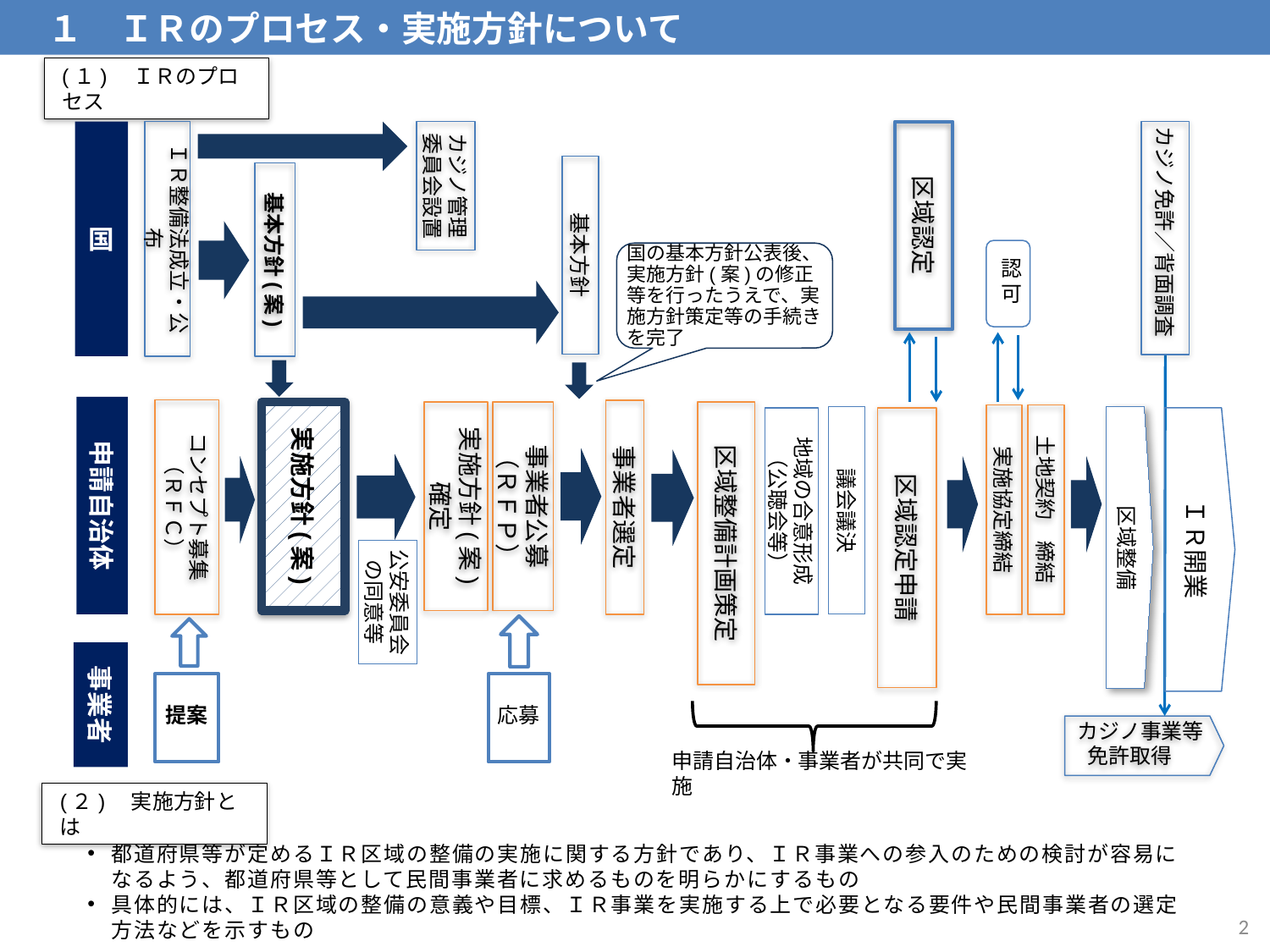

１　ＩＲのプロセス・実施方針について

(１)　ＩＲのプロセス
カジノ管理
委員会設置
区域認定
カジノ免許／背面調査
国
ＩＲ整備法成立・公布
基本方針
基本方針(案)

認
可
国の基本方針公表後、実施方針(案)の修正等を行ったうえで、実施方針策定等の手続きを完了

申請自治体
コンセプト募集
（ＲＦＣ）
事業者選定
事業者公募
（ＲＦＰ）
区域整備計画策定
実施方針(案)
確定
実施方針(案)
実施協定締結
土地契約　締結
議会議決
区域整備
地域の合意形成
（公聴会等）
区域認定申請

ＩＲ開業

公安委員会
の同意等

事業者
応募
提案

カジノ事業等
免許取得

申請自治体・事業者が共同で実施
(２)　実施方針とは
都道府県等が定めるＩＲ区域の整備の実施に関する方針であり、ＩＲ事業への参入のための検討が容易になるよう、都道府県等として民間事業者に求めるものを明らかにするもの
具体的には、ＩＲ区域の整備の意義や目標、ＩＲ事業を実施する上で必要となる要件や民間事業者の選定方法などを示すもの
2